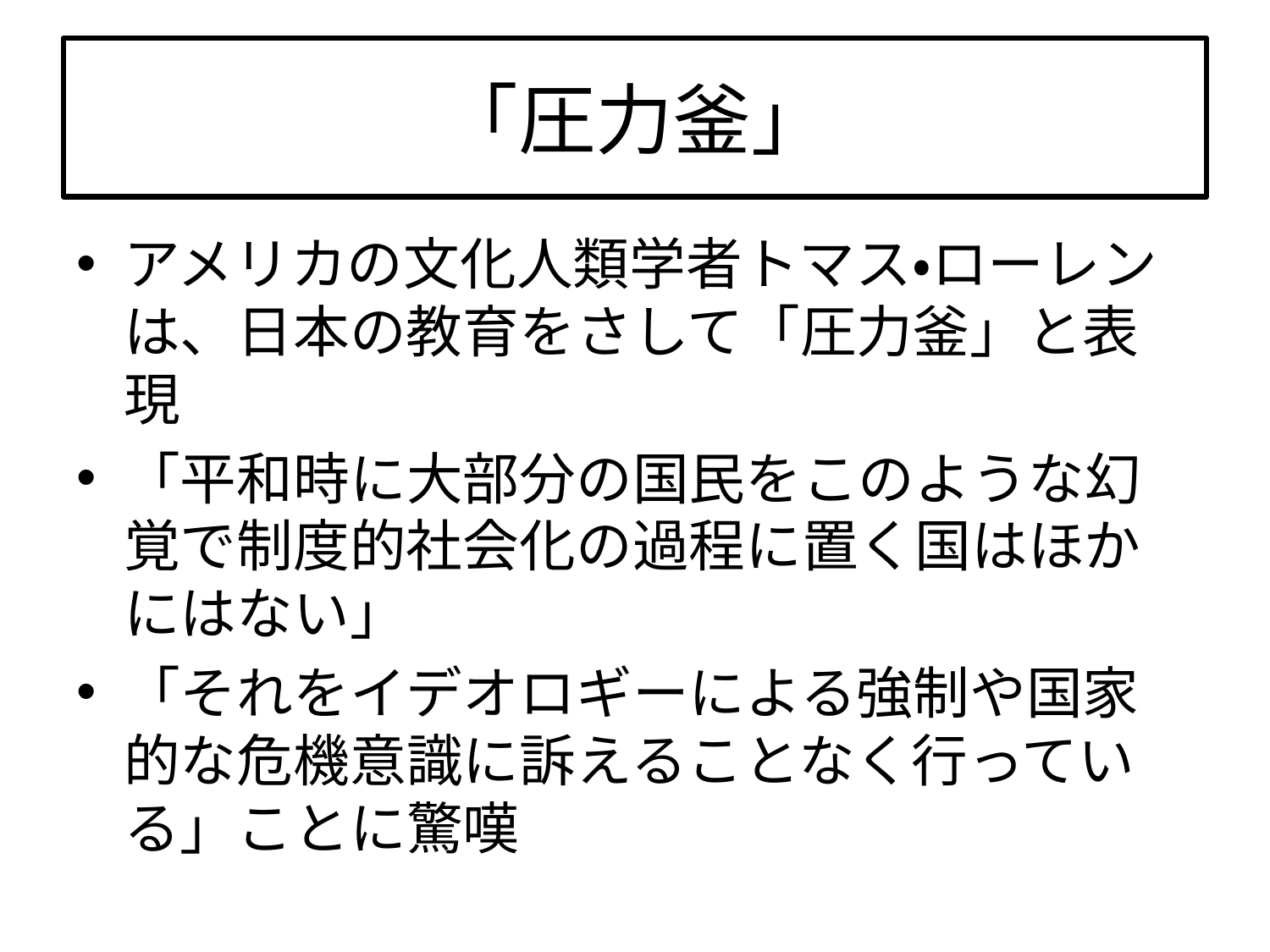

# 「圧力釜」
アメリカの文化人類学者トマス・ローレンは、日本の教育をさして「圧力釜」と表現
「平和時に大部分の国民をこのような幻覚で制度的社会化の過程に置く国はほかにはない」
「それをイデオロギーによる強制や国家的な危機意識に訴えることなく行っている」ことに驚嘆